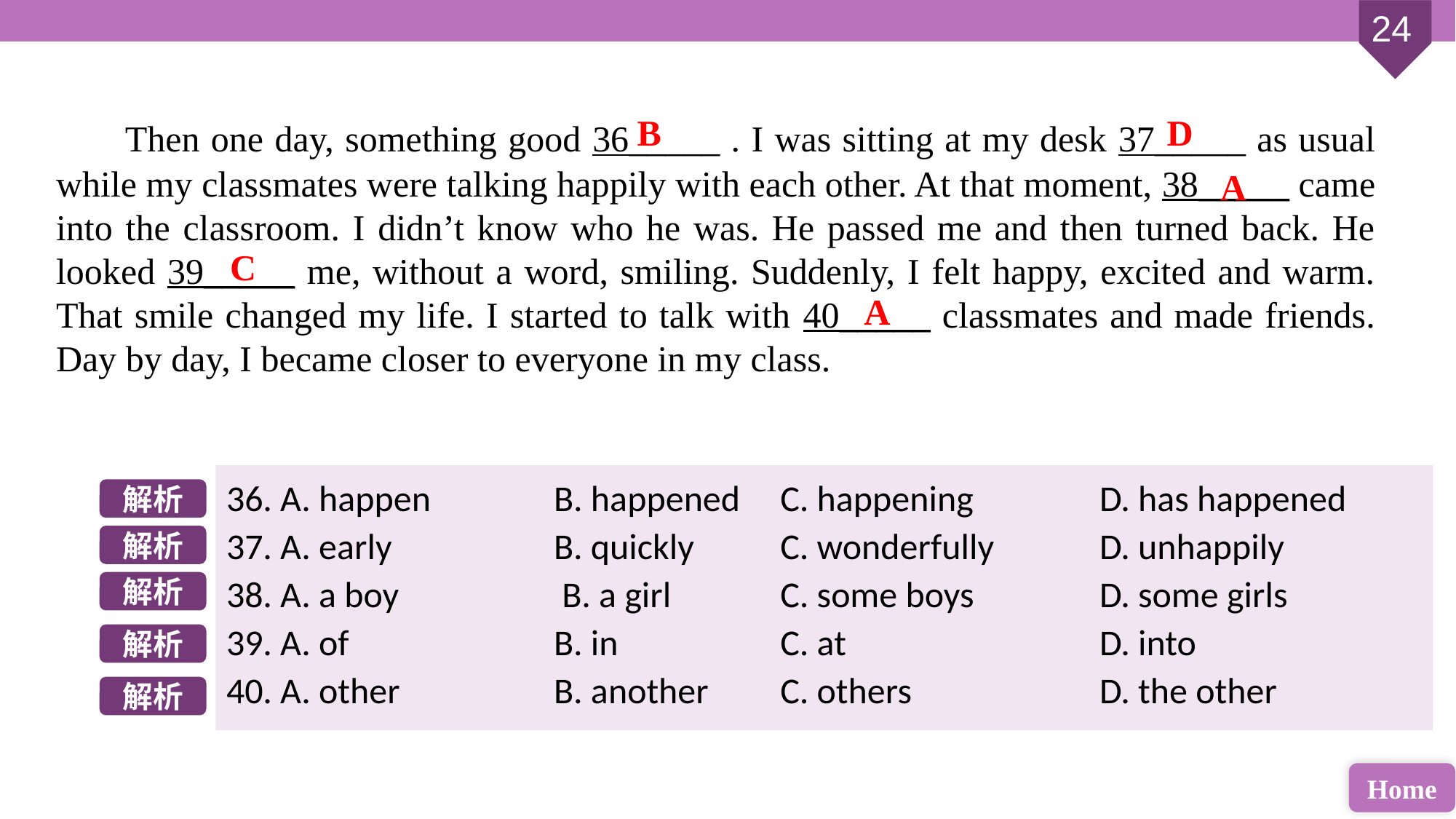

Then one day, something good 36_____ . I was sitting at my desk 37_____ as usual while my classmates were talking happily with each other. At that moment, 38_____ came into the classroom. I didn’t know who he was. He passed me and then turned back. He looked 39_____ me, without a word, smiling. Suddenly, I felt happy, excited and warm. That smile changed my life. I started to talk with 40_____ classmates and made friends. Day by day, I became closer to everyone in my class.
B
D
A
C
A
36. A. happen 		B. happened	 C. happening 		D. has happened
37. A. early 		B. quickly	 C. wonderfully	D. unhappily
38. A. a boy		 B. a girl 	 C. some boys 		D. some girls
39. A. of 		B. in 		 C. at 			D. into
40. A. other 		B. another 	 C. others 		D. the other
解析
解析
解析
解析
解析